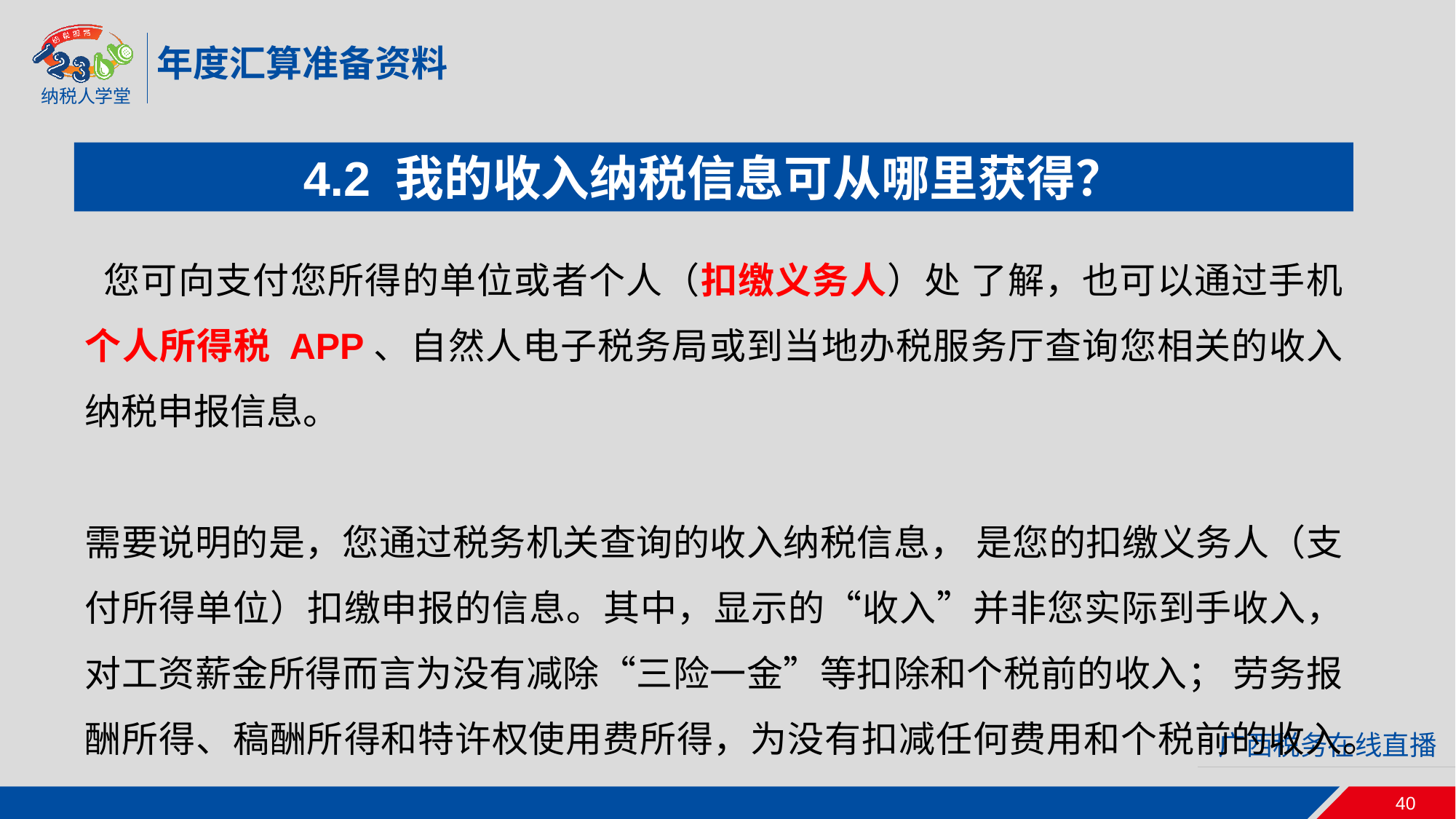

年度汇算准备资料
4.2 我的收入纳税信息可从哪里获得？
 您可向支付您所得的单位或者个人（扣缴义务人）处 了解，也可以通过手机个人所得税 APP、自然人电子税务局或到当地办税服务厅查询您相关的收入纳税申报信息。

需要说明的是，您通过税务机关查询的收入纳税信息， 是您的扣缴义务人（支付所得单位）扣缴申报的信息。其中，显示的“收入”并非您实际到手收入，对工资薪金所得而言为没有减除“三险一金”等扣除和个税前的收入； 劳务报酬所得、稿酬所得和特许权使用费所得，为没有扣减任何费用和个税前的收入。